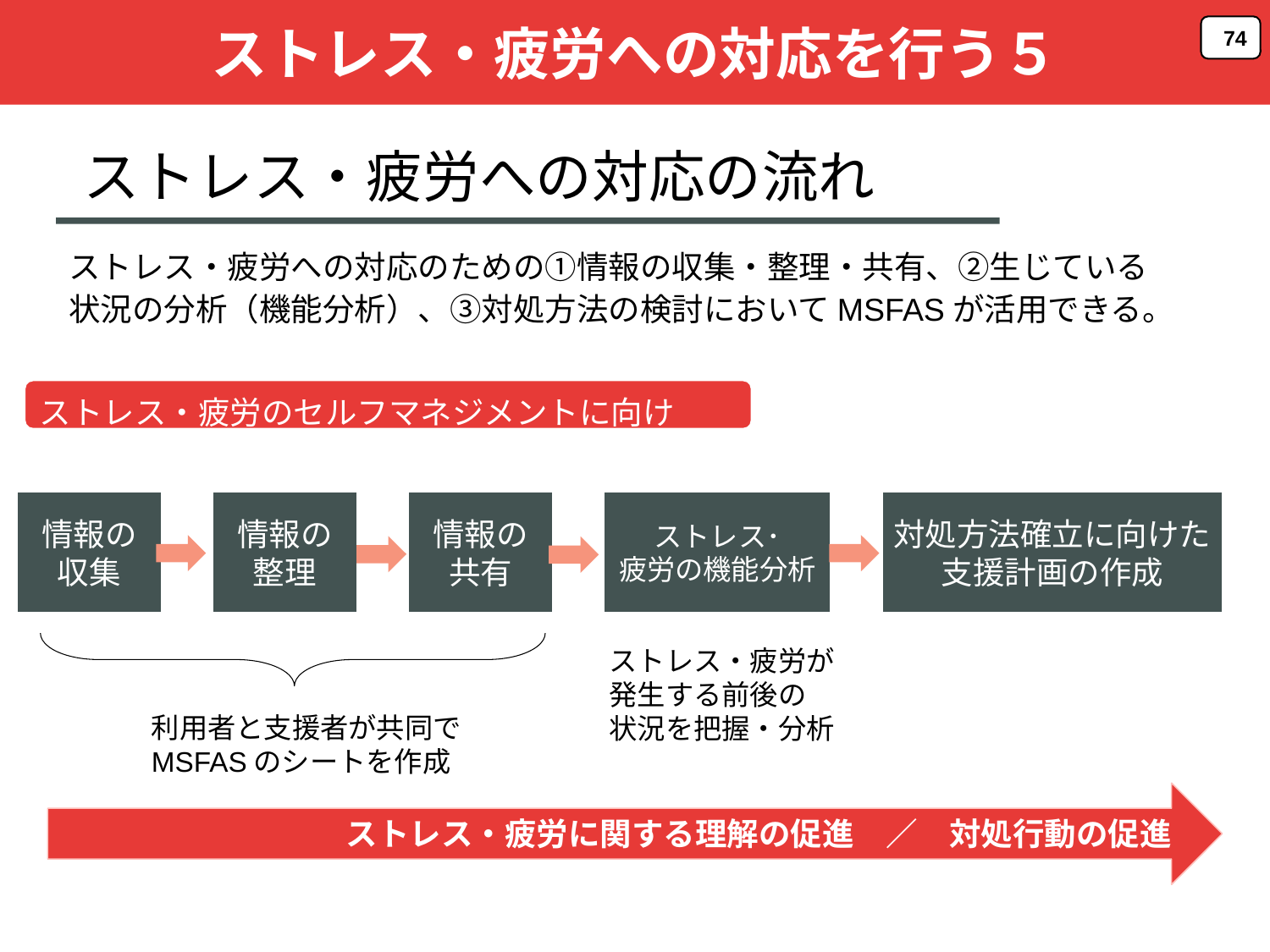

ストレス・疲労への対応を行う５
74

ストレス・疲労への対応の流れ

ストレス・疲労への対応のための①情報の収集・整理・共有、②生じている状況の分析（機能分析）、③対処方法の検討においてMSFASが活用できる。
ストレス・疲労のセルフマネジメントに向け

情報の
収集
情報の
整理
情報の
共有
ストレス･
疲労の機能分析
対処方法確立に向けた
支援計画の作成

ストレス・疲労が発生する前後の
状況を把握・分析
利用者と支援者が共同で
MSFASのシートを作成
　　　　　　　　　ストレス・疲労に関する理解の促進　／　対処行動の促進